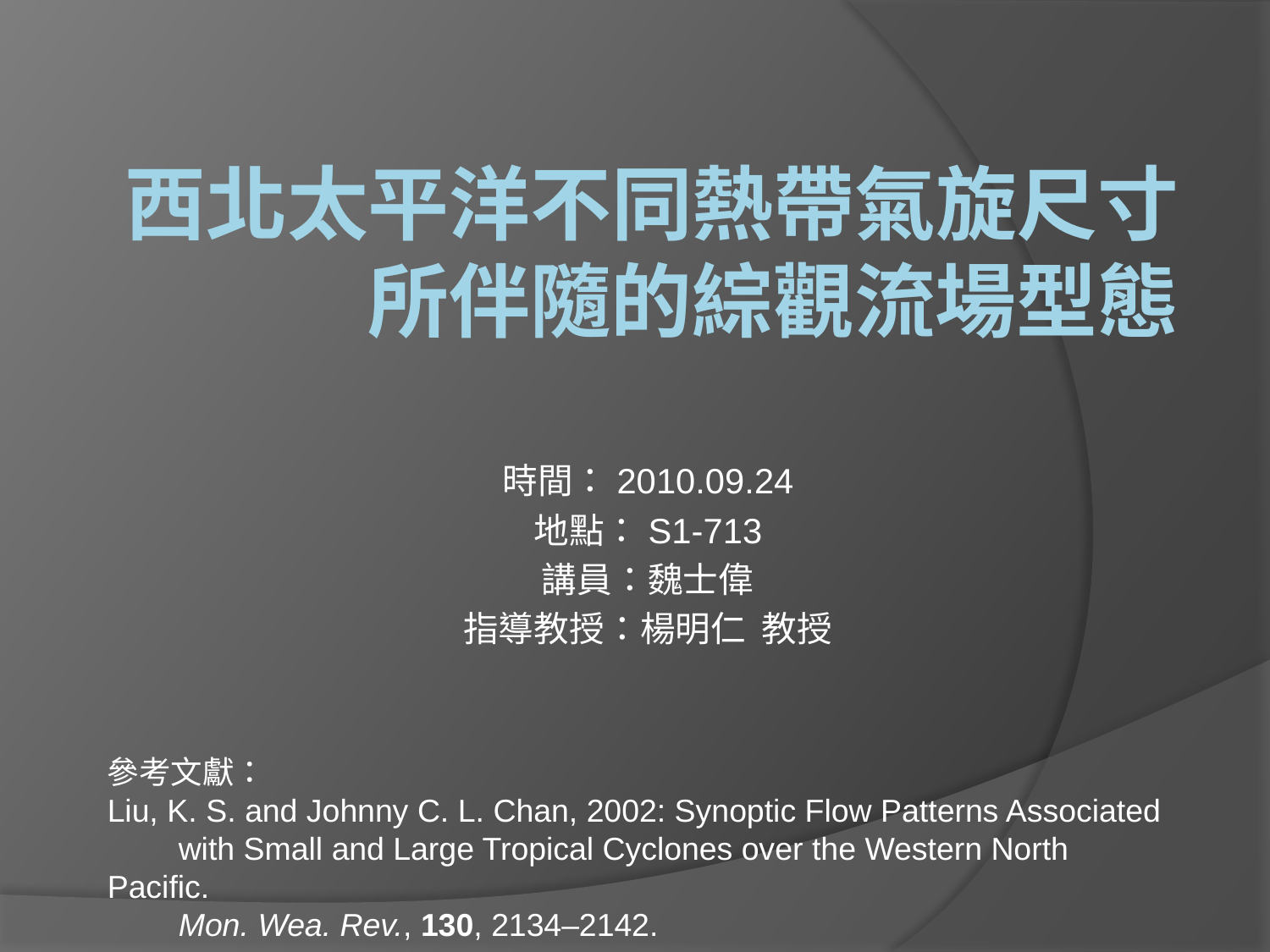

# 西北太平洋不同熱帶氣旋尺寸所伴隨的綜觀流場型態
時間：2010.09.24
地點：S1-713
講員：魏士偉
指導教授：楊明仁  教授
參考文獻：
Liu, K. S. and Johnny C. L. Chan, 2002: Synoptic Flow Patterns Associated
　　with Small and Large Tropical Cyclones over the Western North Pacific.
　　Mon. Wea. Rev., 130, 2134–2142.